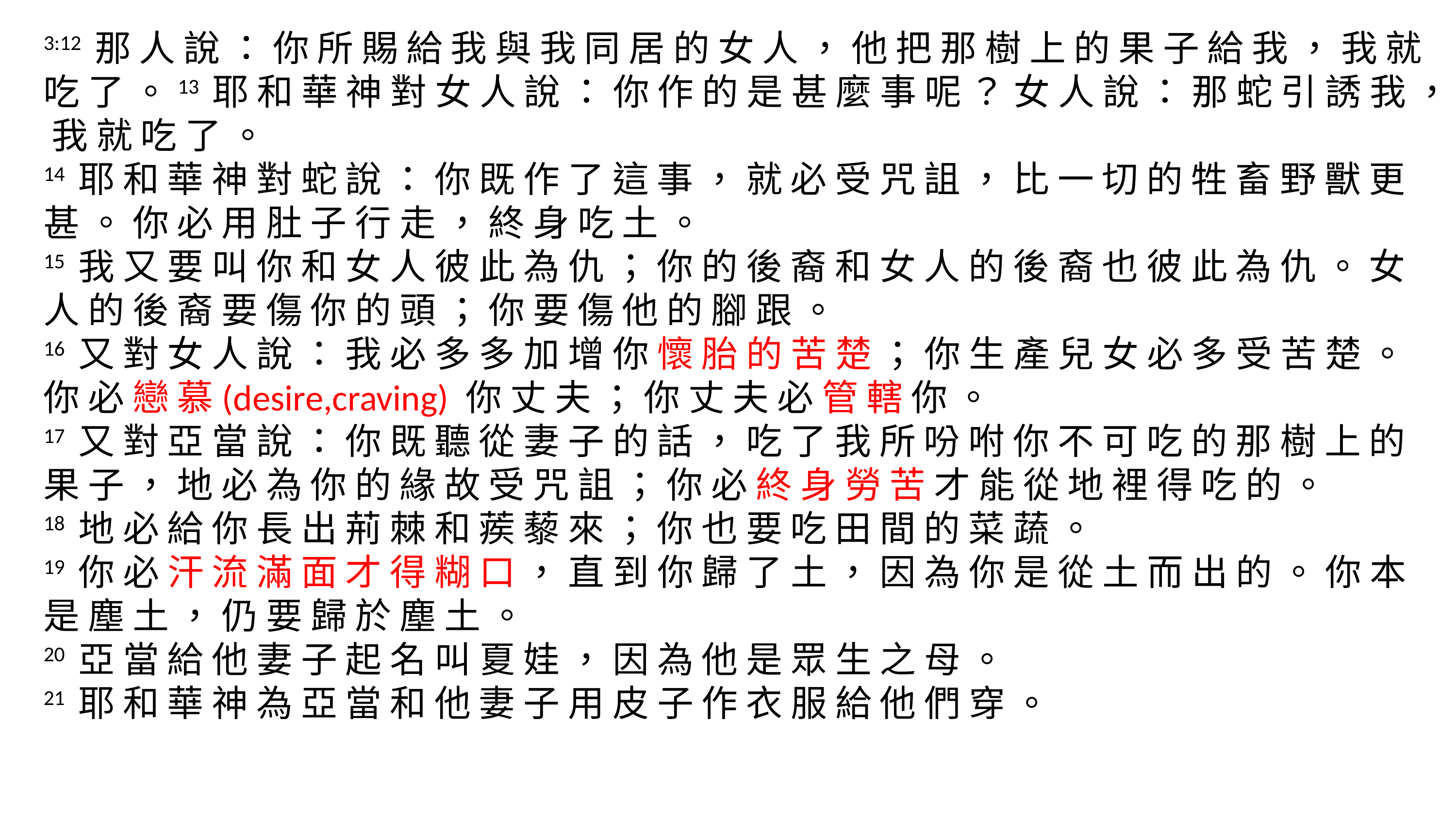

3:12 那 人 說 ： 你 所 賜 給 我 與 我 同 居 的 女 人 ， 他 把 那 樹 上 的 果 子 給 我 ， 我 就 吃 了 。13 耶 和 華 神 對 女 人 說 ： 你 作 的 是 甚 麼 事 呢 ？ 女 人 說 ： 那 蛇 引 誘 我 ， 我 就 吃 了 。
14 耶 和 華 神 對 蛇 說 ： 你 既 作 了 這 事 ， 就 必 受 咒 詛 ， 比 一 切 的 牲 畜 野 獸 更 甚 。 你 必 用 肚 子 行 走 ， 終 身 吃 土 。
15 我 又 要 叫 你 和 女 人 彼 此 為 仇 ； 你 的 後 裔 和 女 人 的 後 裔 也 彼 此 為 仇 。 女 人 的 後 裔 要 傷 你 的 頭 ； 你 要 傷 他 的 腳 跟 。
16 又 對 女 人 說 ： 我 必 多 多 加 增 你 懷 胎 的 苦 楚 ； 你 生 產 兒 女 必 多 受 苦 楚 。 你 必 戀 慕(desire,craving) 你 丈 夫 ； 你 丈 夫 必 管 轄 你 。
17 又 對 亞 當 說 ： 你 既 聽 從 妻 子 的 話 ， 吃 了 我 所 吩 咐 你 不 可 吃 的 那 樹 上 的 果 子 ， 地 必 為 你 的 緣 故 受 咒 詛 ； 你 必 終 身 勞 苦 才 能 從 地 裡 得 吃 的 。
18 地 必 給 你 長 出 荊 棘 和 蒺 藜 來 ； 你 也 要 吃 田 間 的 菜 蔬 。
19 你 必 汗 流 滿 面 才 得 糊 口 ， 直 到 你 歸 了 土 ， 因 為 你 是 從 土 而 出 的 。 你 本 是 塵 土 ， 仍 要 歸 於 塵 土 。
20 亞 當 給 他 妻 子 起 名 叫 夏 娃 ， 因 為 他 是 眾 生 之 母 。
21 耶 和 華 神 為 亞 當 和 他 妻 子 用 皮 子 作 衣 服 給 他 們 穿 。